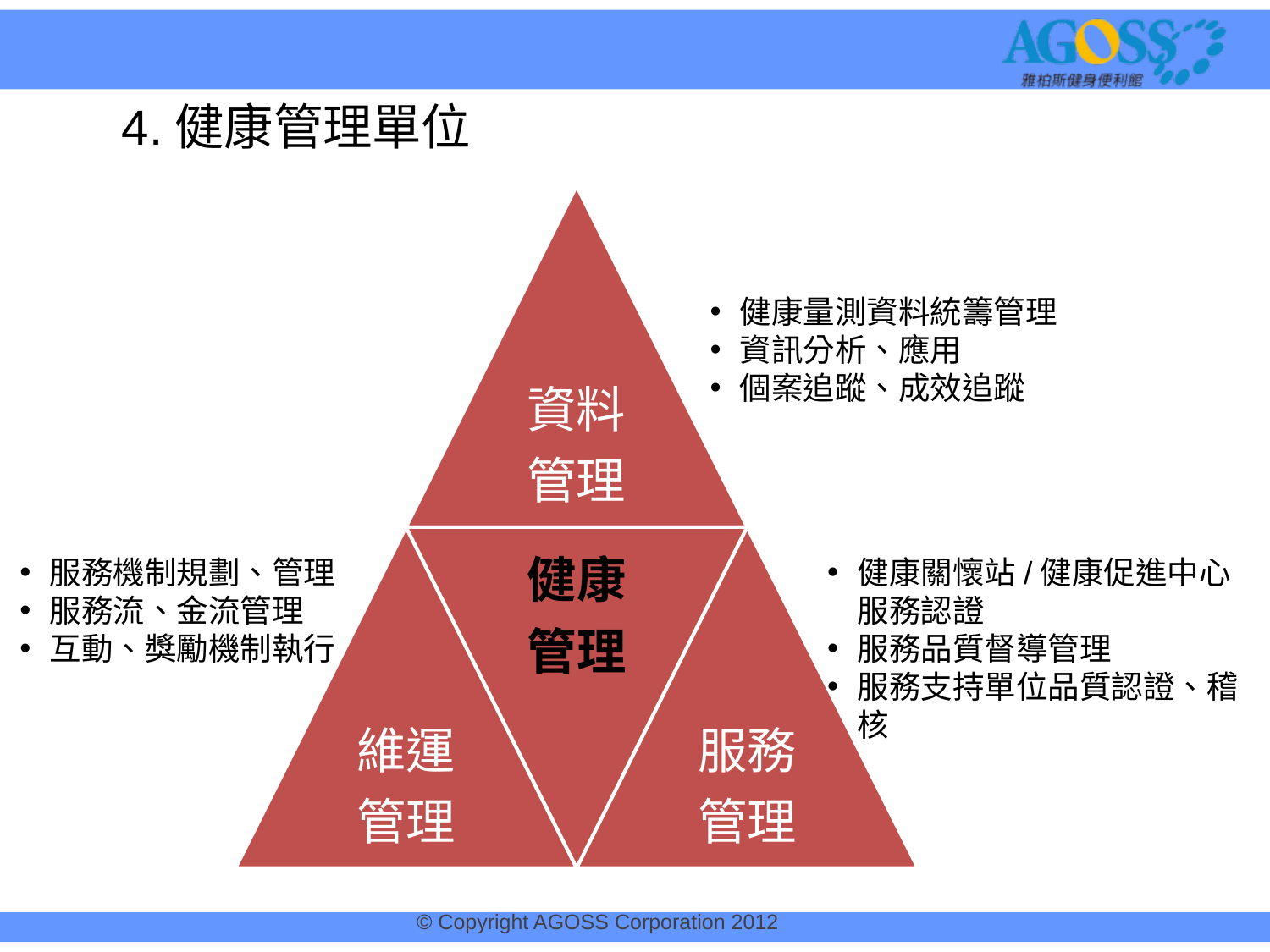

4.健康管理單位
資料管理
維運管理
健康管理
服務管理
健康量測資料統籌管理
資訊分析、應用
個案追蹤、成效追蹤
服務機制規劃、管理
服務流、金流管理
互動、獎勵機制執行
健康關懷站/健康促進中心服務認證
服務品質督導管理
服務支持單位品質認證、稽核
© Copyright AGOSS Corporation 2012